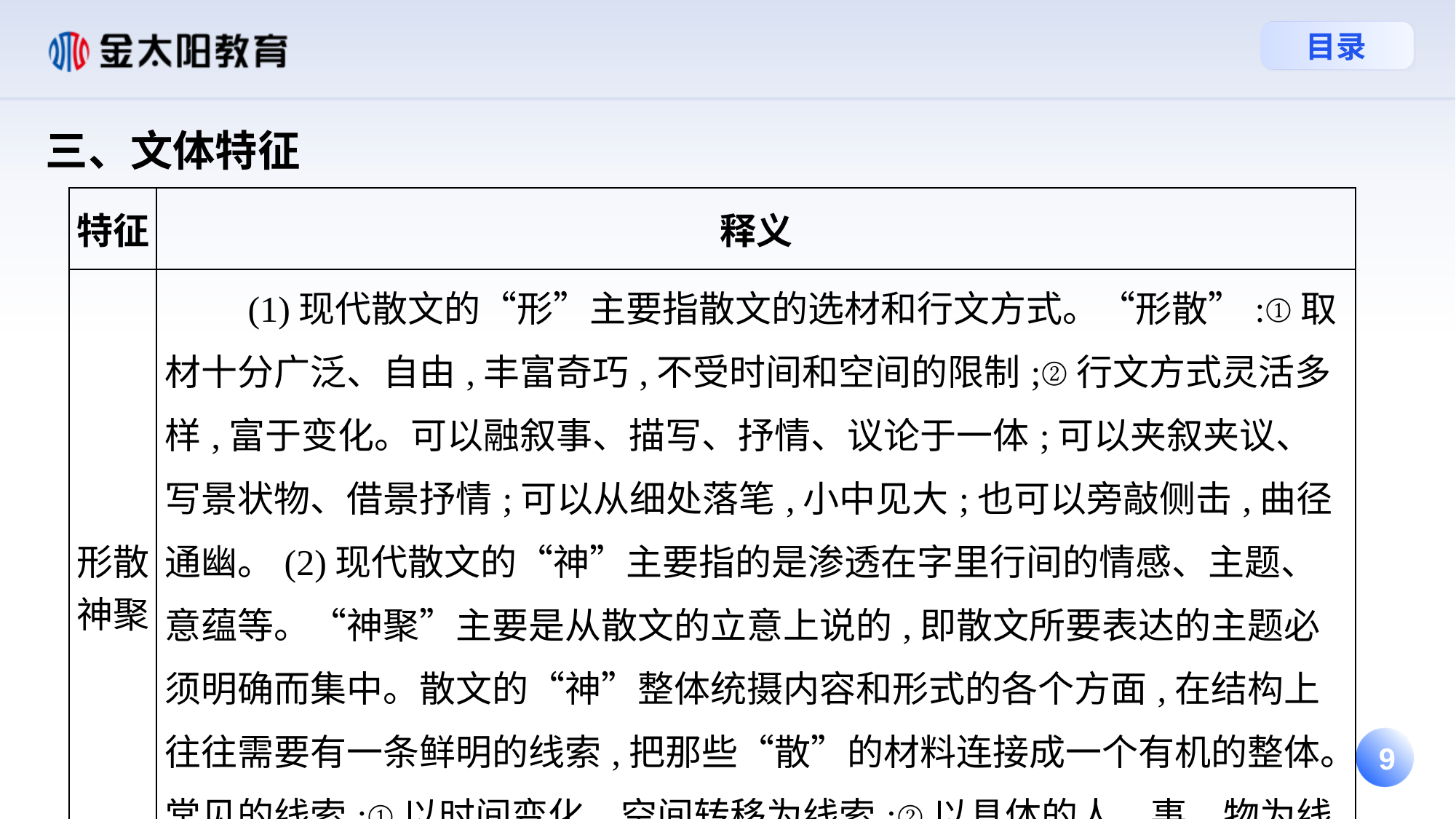

三、文体特征

| 特征 | 释义 |
| --- | --- |
| 形散神聚 | (1)现代散文的“形”主要指散文的选材和行文方式。“形散”:①取材十分广泛、自由,丰富奇巧,不受时间和空间的限制;②行文方式灵活多样,富于变化。可以融叙事、描写、抒情、议论于一体;可以夹叙夹议、写景状物、借景抒情;可以从细处落笔,小中见大;也可以旁敲侧击,曲径通幽。(2)现代散文的“神”主要指的是渗透在字里行间的情感、主题、意蕴等。“神聚”主要是从散文的立意上说的,即散文所要表达的主题必须明确而集中。散文的“神”整体统摄内容和形式的各个方面,在结构上往往需要有一条鲜明的线索,把那些“散”的材料连接成一个有机的整体。常见的线索:①以时间变化、空间转移为线索;②以具体的人、事、物为线索;③以人物的情感变化为线索。 |